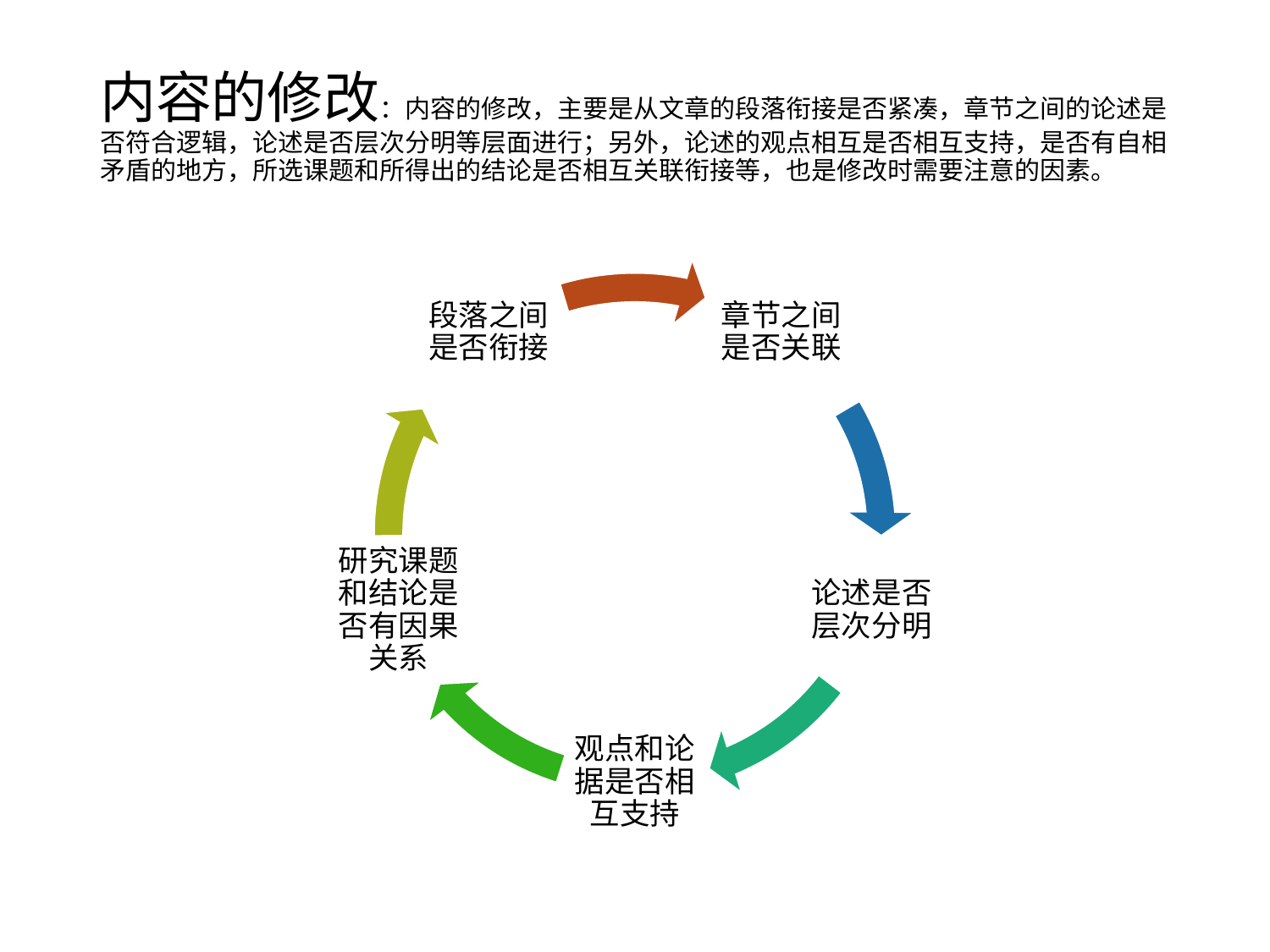

# 内容的修改：内容的修改，主要是从文章的段落衔接是否紧凑，章节之间的论述是否符合逻辑，论述是否层次分明等层面进行；另外，论述的观点相互是否相互支持，是否有自相矛盾的地方，所选课题和所得出的结论是否相互关联衔接等，也是修改时需要注意的因素。
章节之间是否关联
论述是否层次分明
观点和论据是否相互支持
研究课题和结论是否有因果关系
段落之间是否衔接